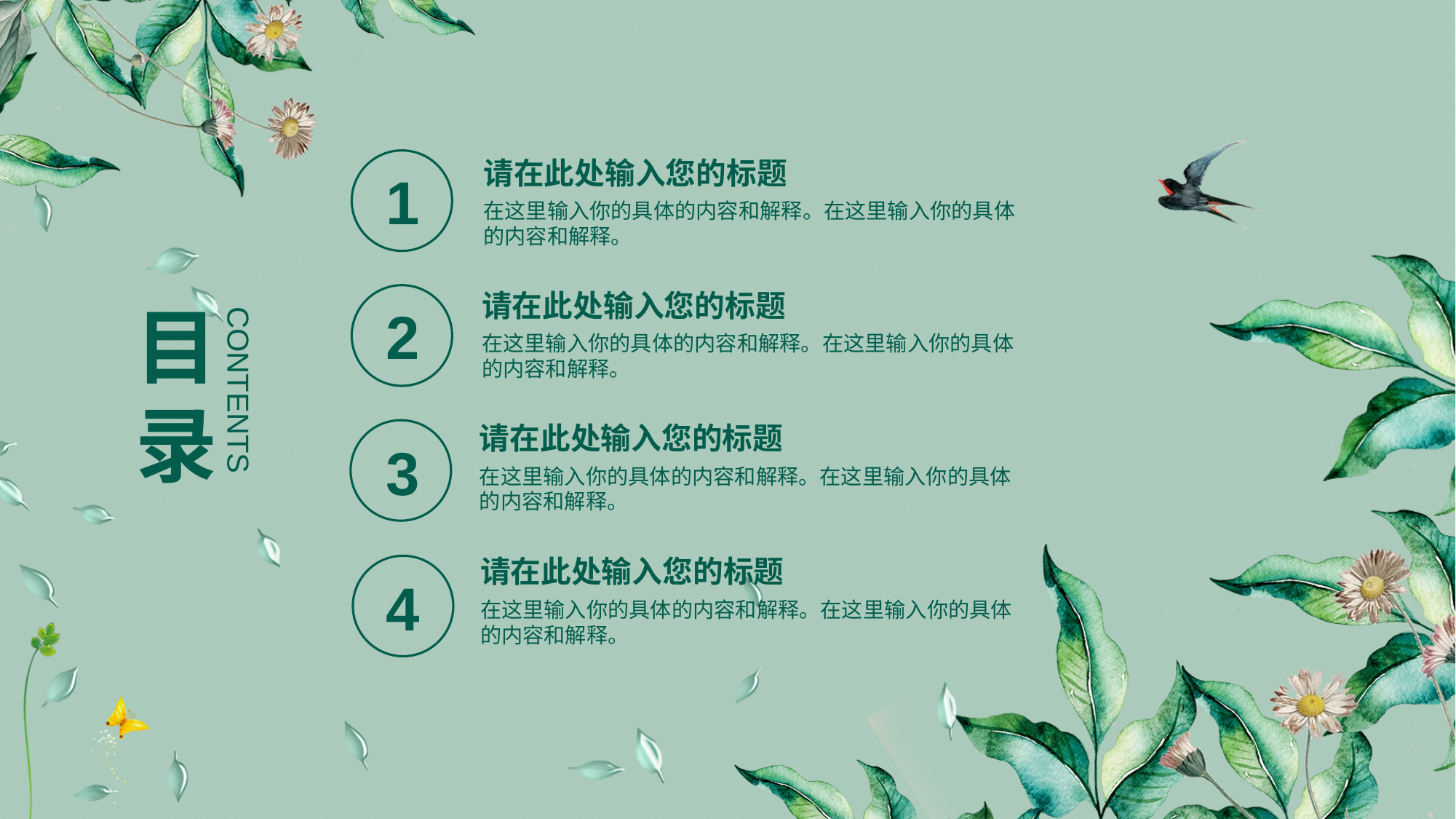

请在此处输入您的标题
在这里输入你的具体的内容和解释。在这里输入你的具体的内容和解释。

1
请在此处输入您的标题
在这里输入你的具体的内容和解释。在这里输入你的具体的内容和解释。

2
目录
CONTENTS
请在此处输入您的标题
在这里输入你的具体的内容和解释。在这里输入你的具体的内容和解释。

3
请在此处输入您的标题
在这里输入你的具体的内容和解释。在这里输入你的具体的内容和解释。

4